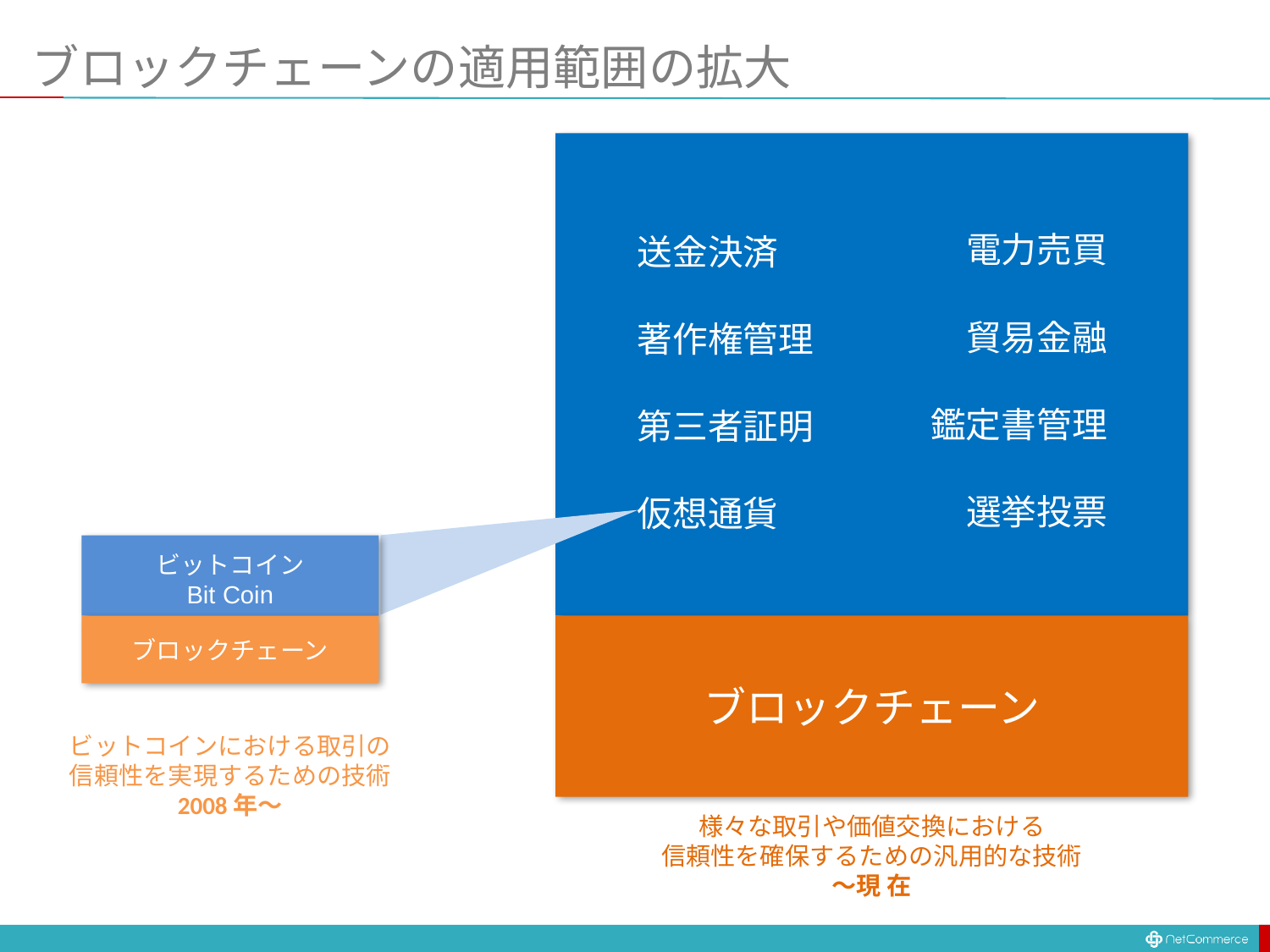

# ブロックチェーンの適用範囲の拡大

電力売買
送金決済
貿易金融
著作権管理
鑑定書管理
第三者証明
選挙投票
仮想通貨
ブロックチェーン
様々な取引や価値交換における
信頼性を確保するための汎用的な技術
〜現 在

ビットコイン
Bit Coin
ブロックチェーン
ビットコインにおける取引の
信頼性を実現するための技術
2008年〜